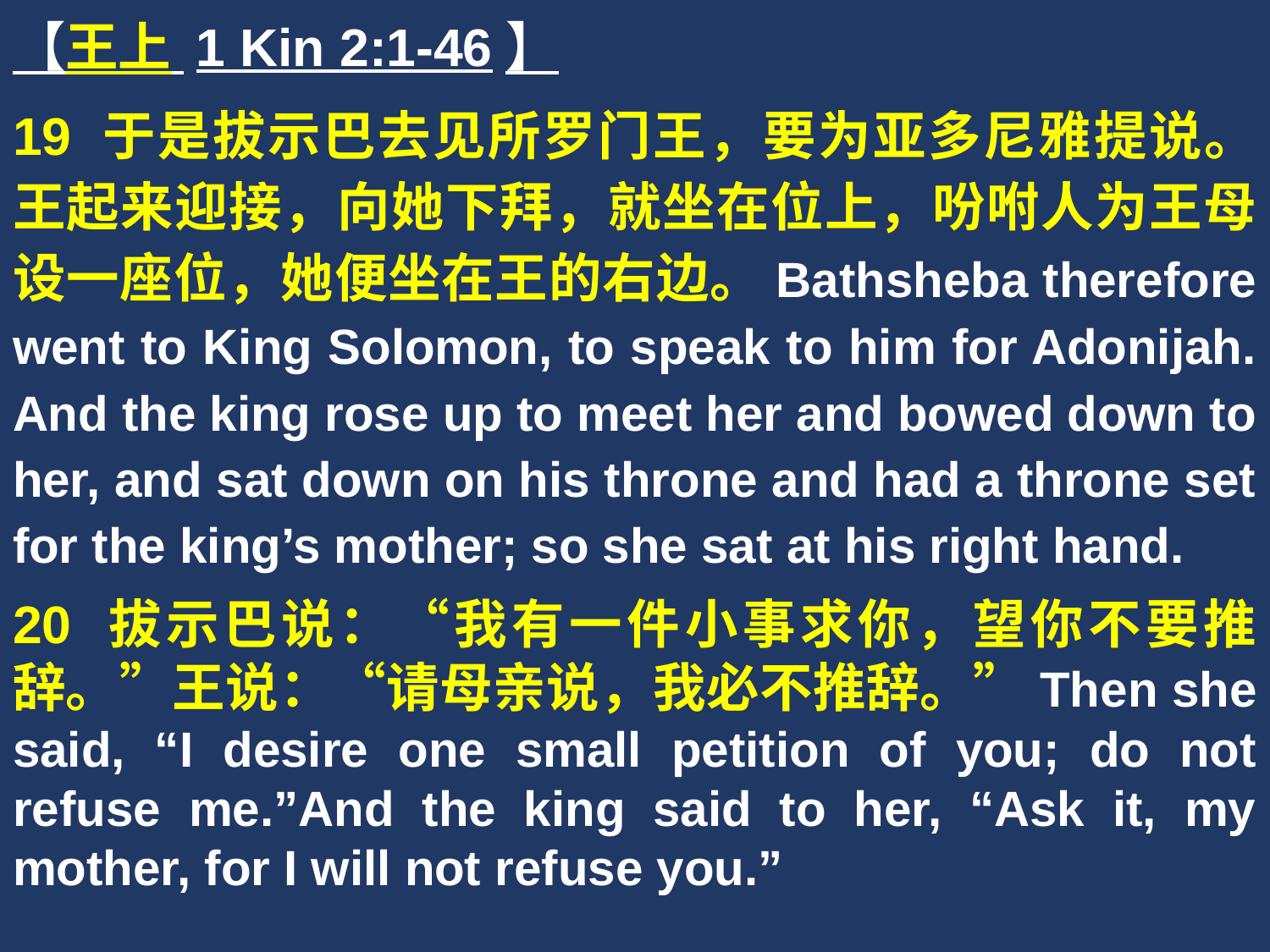

【王上 1 Kin 2:1-46】
19 于是拔示巴去见所罗门王，要为亚多尼雅提说。王起来迎接，向她下拜，就坐在位上，吩咐人为王母设一座位，她便坐在王的右边。Bathsheba therefore went to King Solomon, to speak to him for Adonijah. And the king rose up to meet her and bowed down to her, and sat down on his throne and had a throne set for the king’s mother; so she sat at his right hand.
20 拔示巴说：“我有一件小事求你，望你不要推辞。”王说：“请母亲说，我必不推辞。”Then she said, “I desire one small petition of you; do not refuse me.”And the king said to her, “Ask it, my mother, for I will not refuse you.”